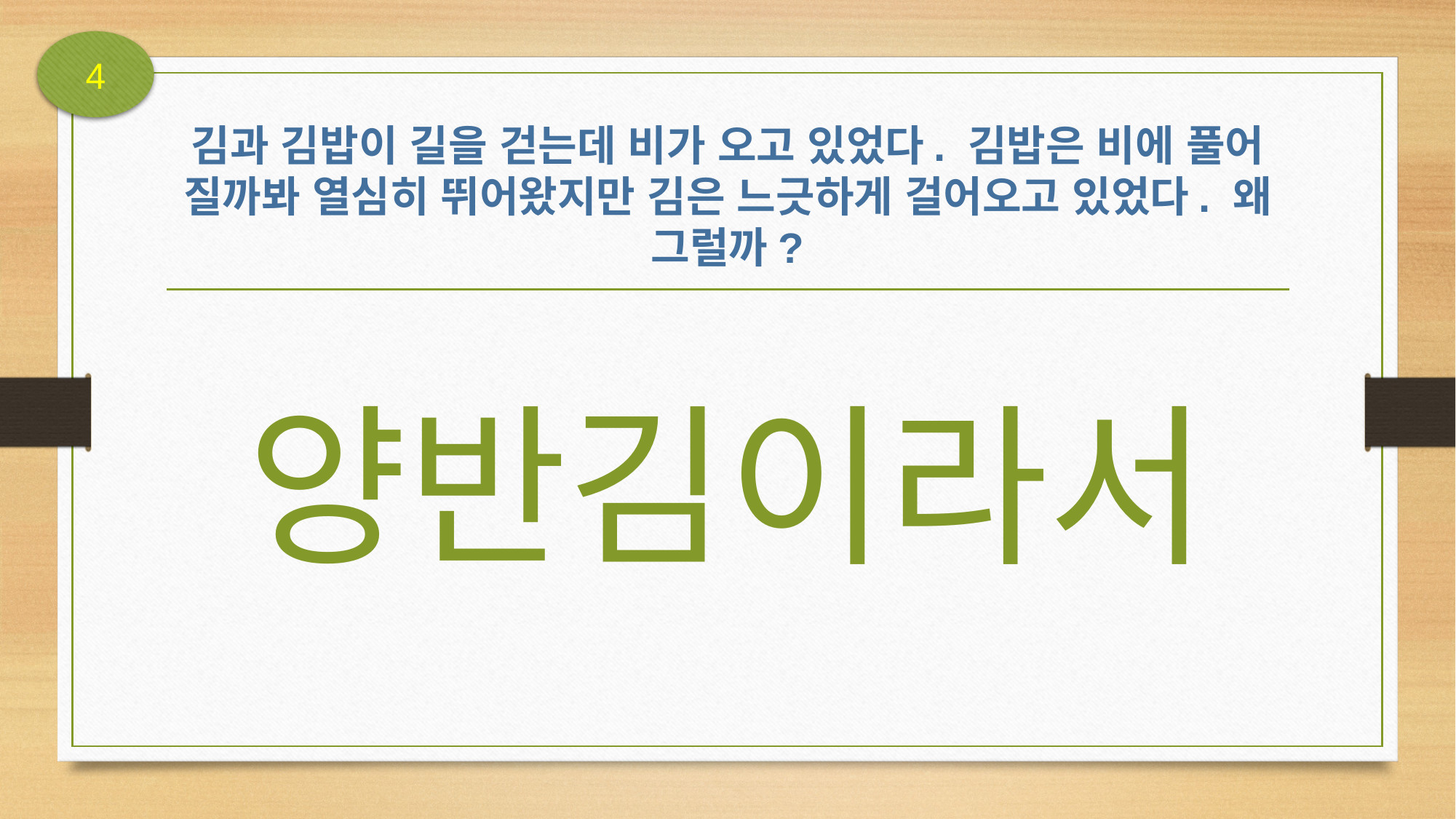

4
# 김과 김밥이 길을 걷는데 비가 오고 있었다. 김밥은 비에 풀어 질까봐 열심히 뛰어왔지만 김은 느긋하게 걸어오고 있었다. 왜 그럴까?
양반김이라서